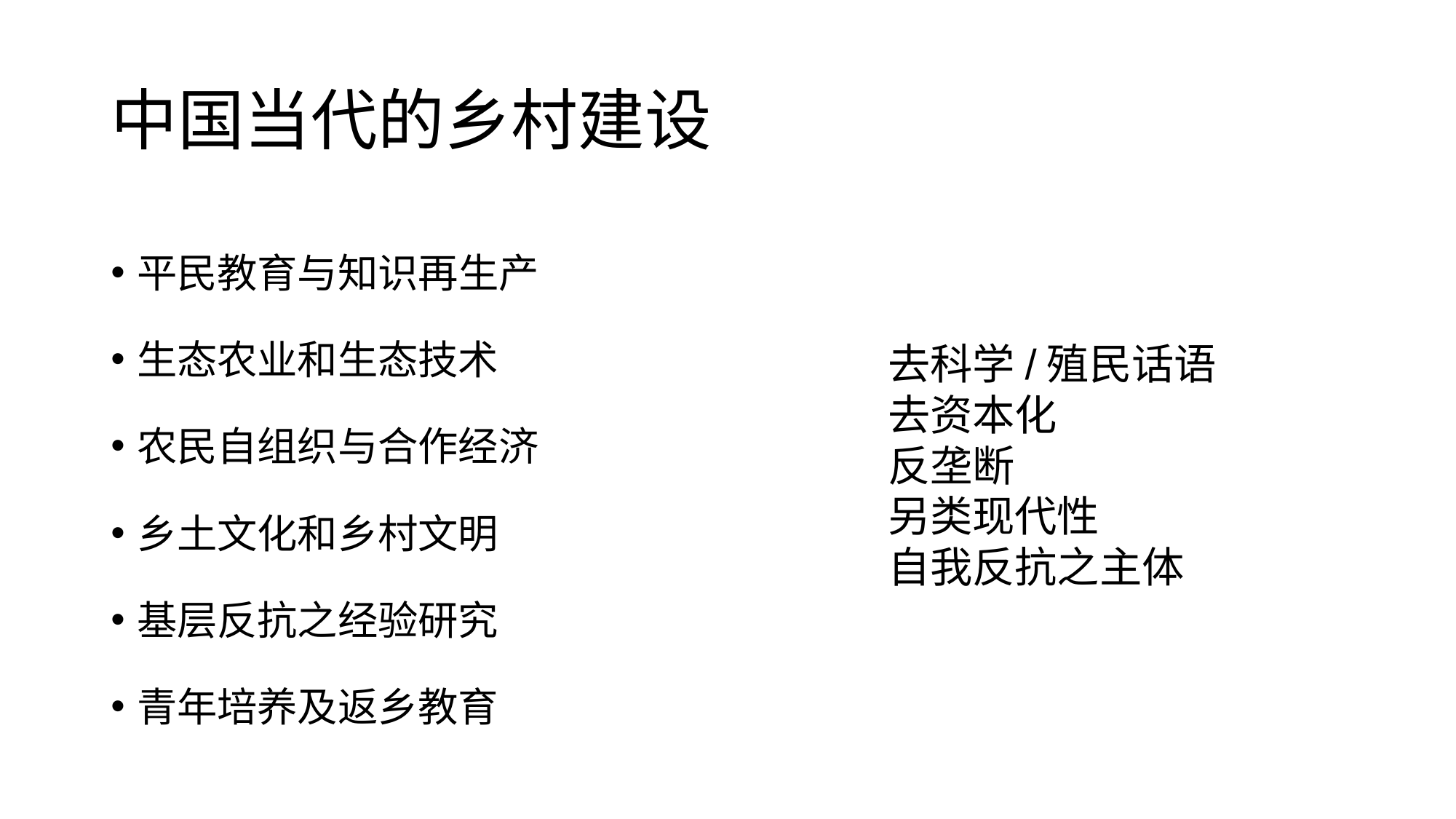

# 中国当代的乡村建设
平民教育与知识再生产
生态农业和生态技术
农民自组织与合作经济
乡土文化和乡村文明
基层反抗之经验研究
青年培养及返乡教育

去科学/殖民话语
去资本化
反垄断
另类现代性
自我反抗之主体